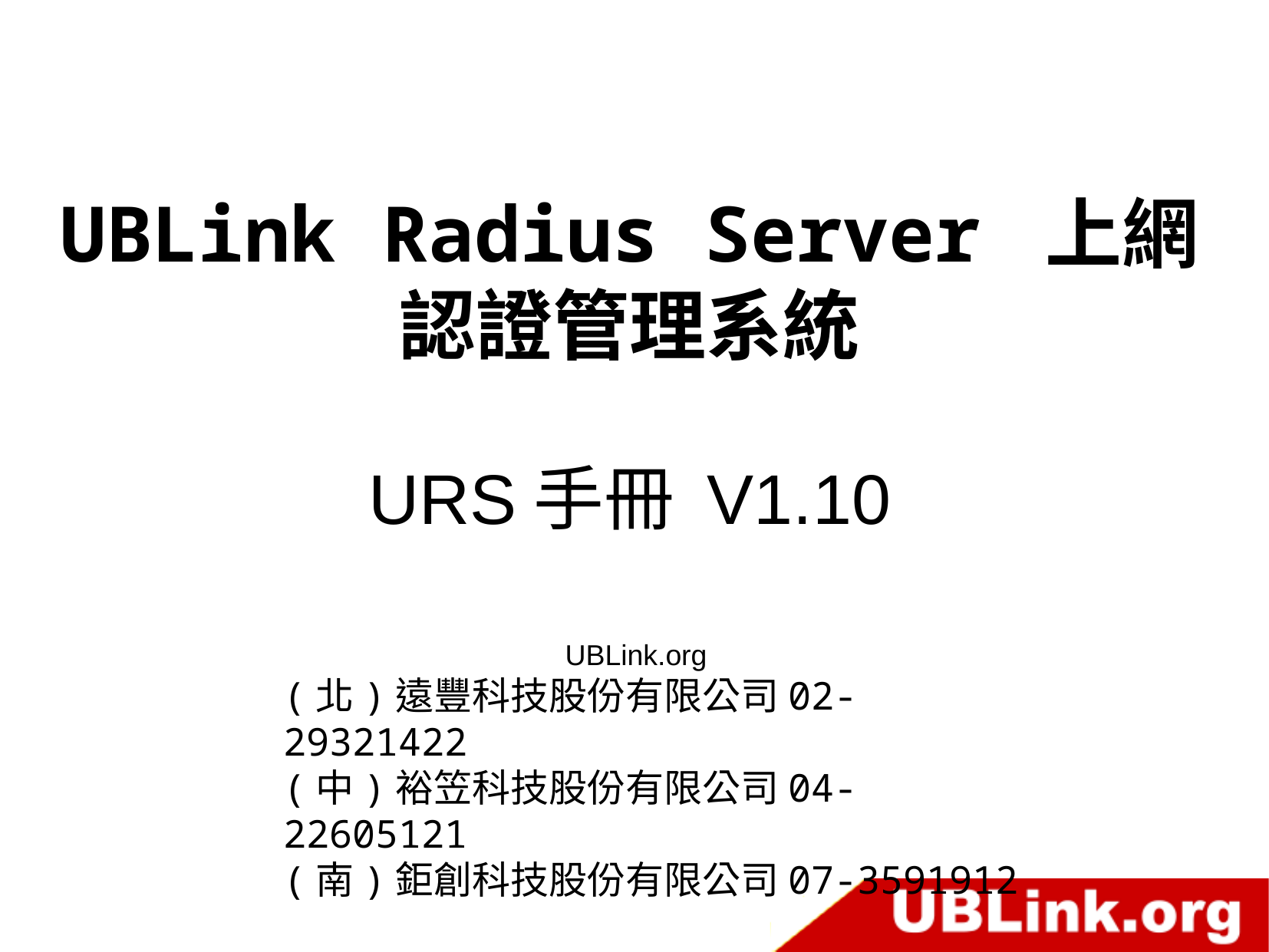

UBLink Radius Server 上網認證管理系統
URS手冊 V1.10
                                   UBLink.org
(北)遠豐科技股份有限公司02-29321422
(中)裕笠科技股份有限公司04-22605121
(南)鉅創科技股份有限公司07-3591912